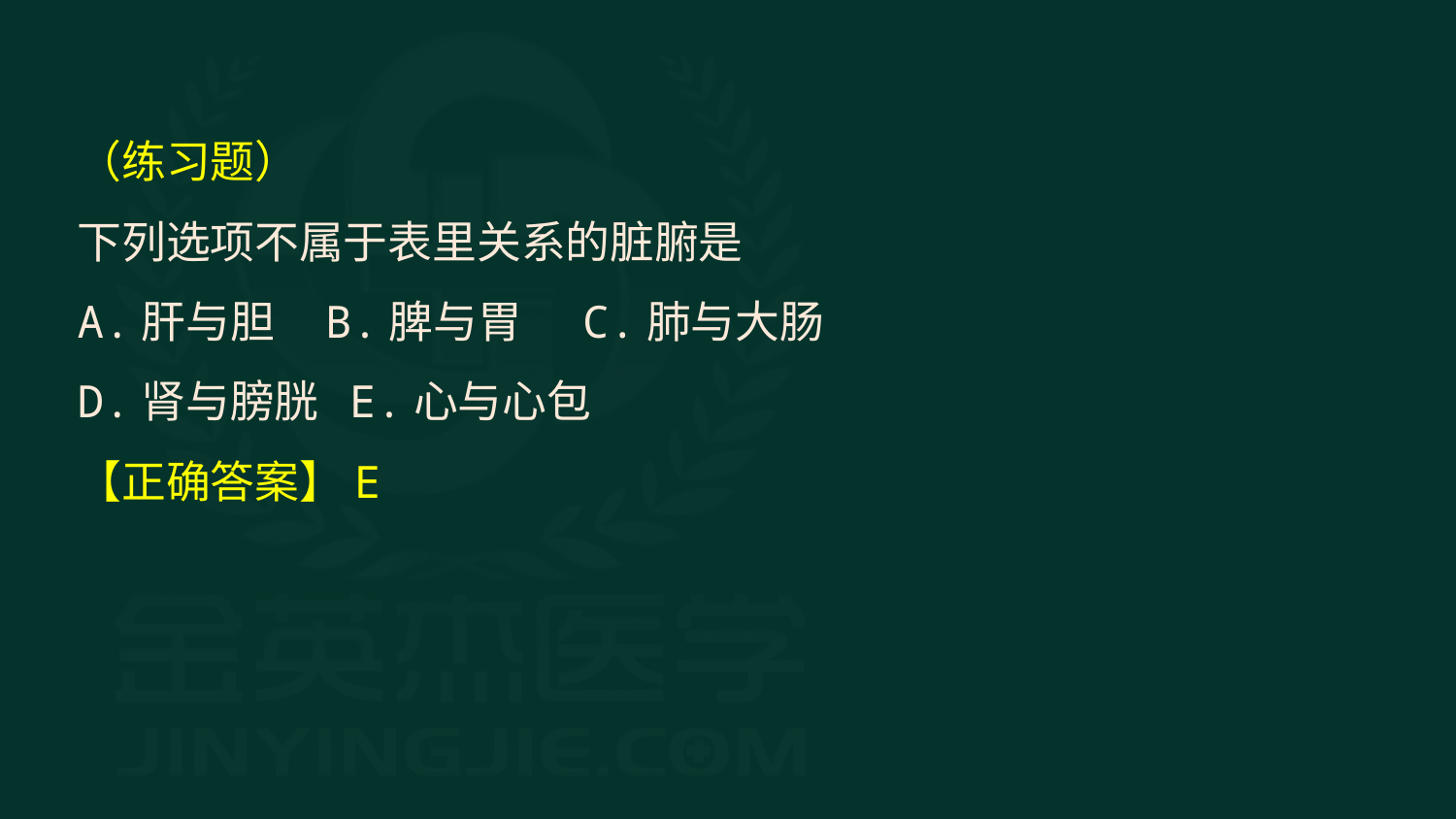

（练习题）
下列选项不属于表里关系的脏腑是
A.肝与胆    B.脾与胃     C.肺与大肠
D.肾与膀胱  E.心与心包
【正确答案】E